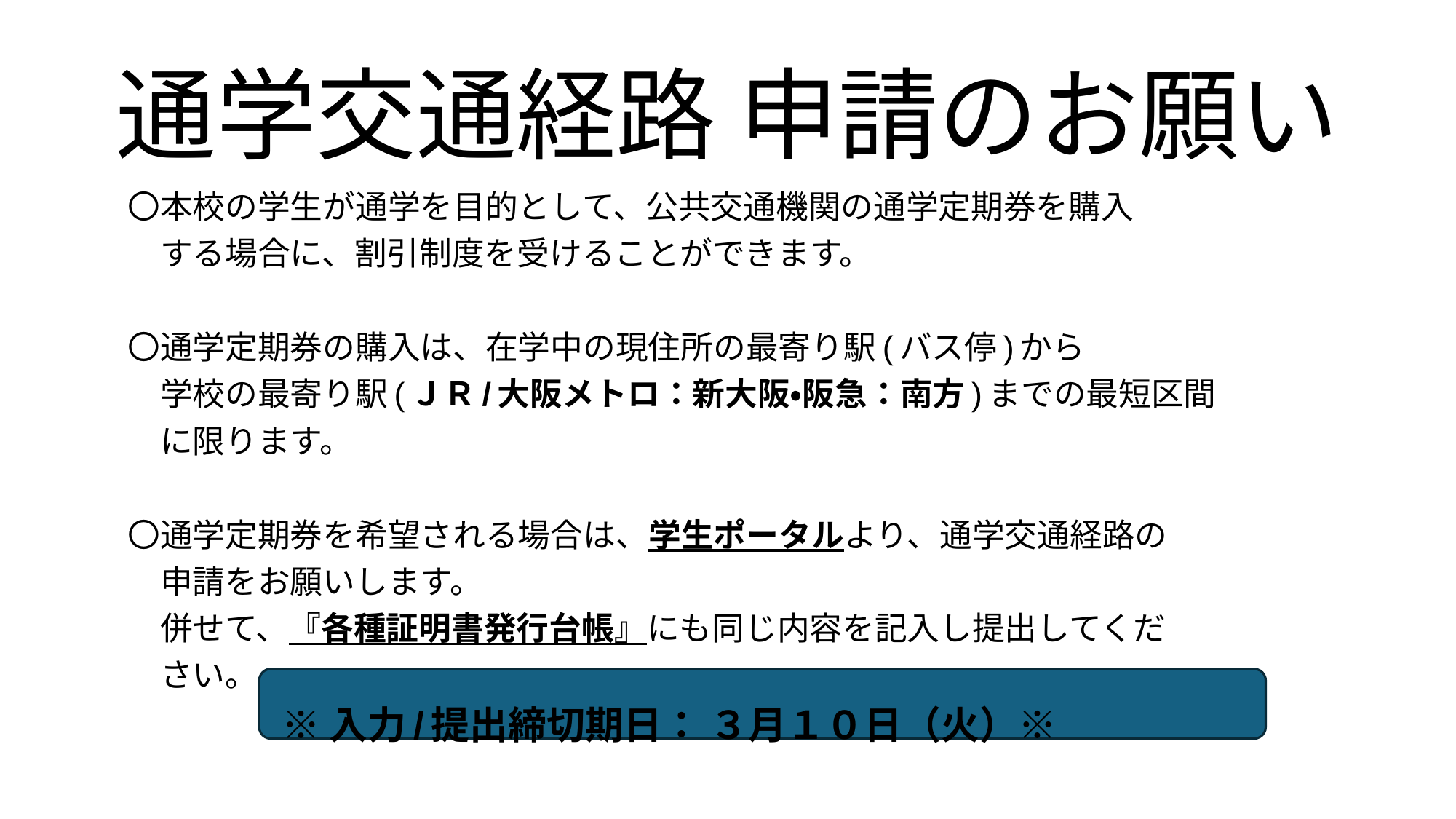

# 通学交通経路 申請のお願い
〇本校の学生が通学を目的として、公共交通機関の通学定期券を購入
　する場合に、割引制度を受けることができます。

〇通学定期券の購入は、在学中の現住所の最寄り駅(バス停)から
　学校の最寄り駅(ＪＲ/大阪メトロ：新大阪・阪急：南方)までの最短区間
　に限ります。

〇通学定期券を希望される場合は、学生ポータルより、通学交通経路の
　申請をお願いします。
　併せて、『各種証明書発行台帳』にも同じ内容を記入し提出してくだ
　さい。
　　　　※ 入力/提出締切期日： ３月１０日（火）※